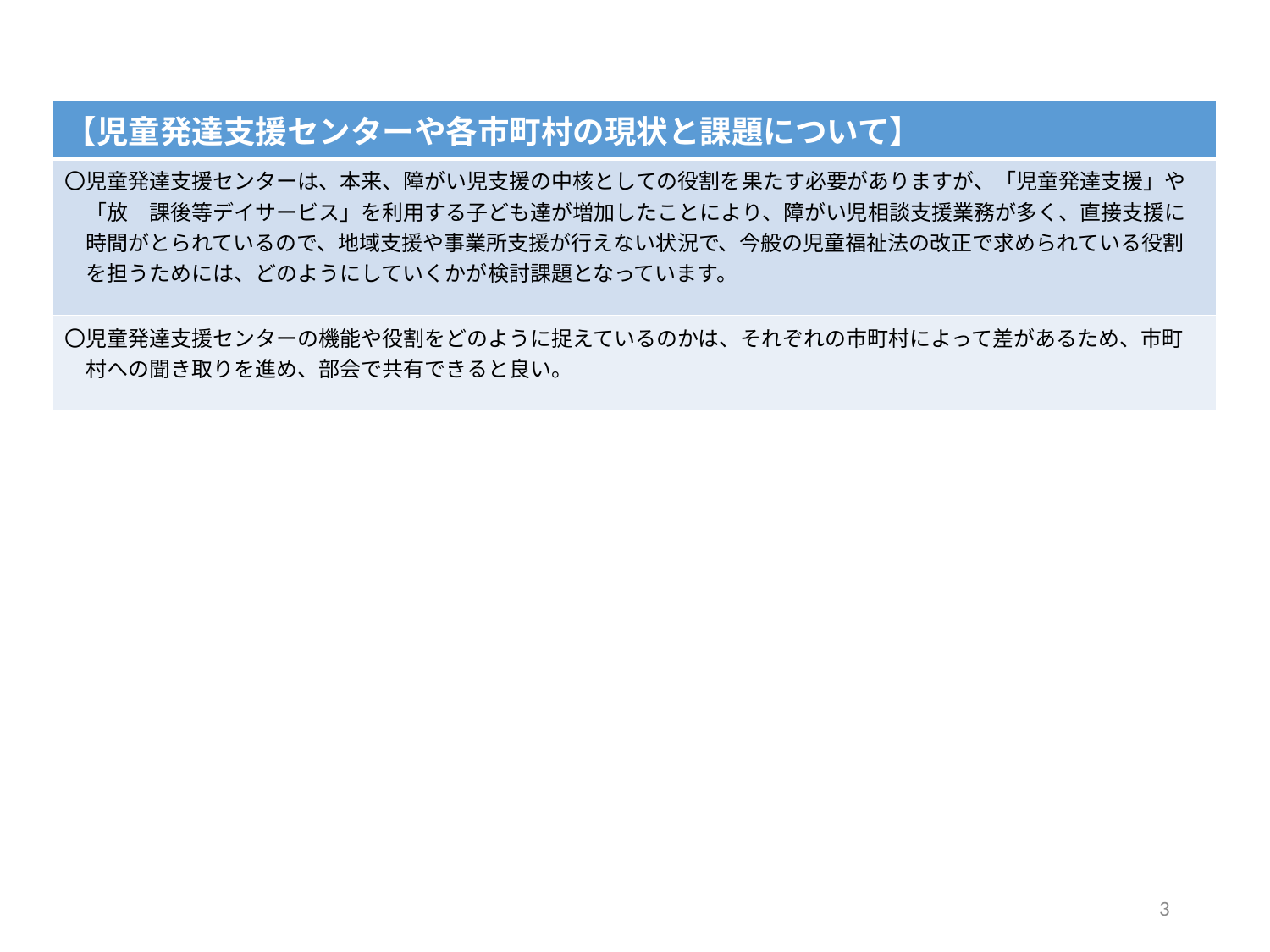

| 【児童発達支援センターや各市町村の現状と課題について】 |
| --- |
| 〇児童発達支援センターは、本来、障がい児支援の中核としての役割を果たす必要がありますが、「児童発達支援」や 　「放　課後等デイサービス」を利用する子ども達が増加したことにより、障がい児相談支援業務が多く、直接支援に 　時間がとられているので、地域支援や事業所支援が行えない状況で、今般の児童福祉法の改正で求められている役割 　を担うためには、どのようにしていくかが検討課題となっています。 |
| 〇児童発達支援センターの機能や役割をどのように捉えているのかは、それぞれの市町村によって差があるため、市町 　村への聞き取りを進め、部会で共有できると良い。 |
3